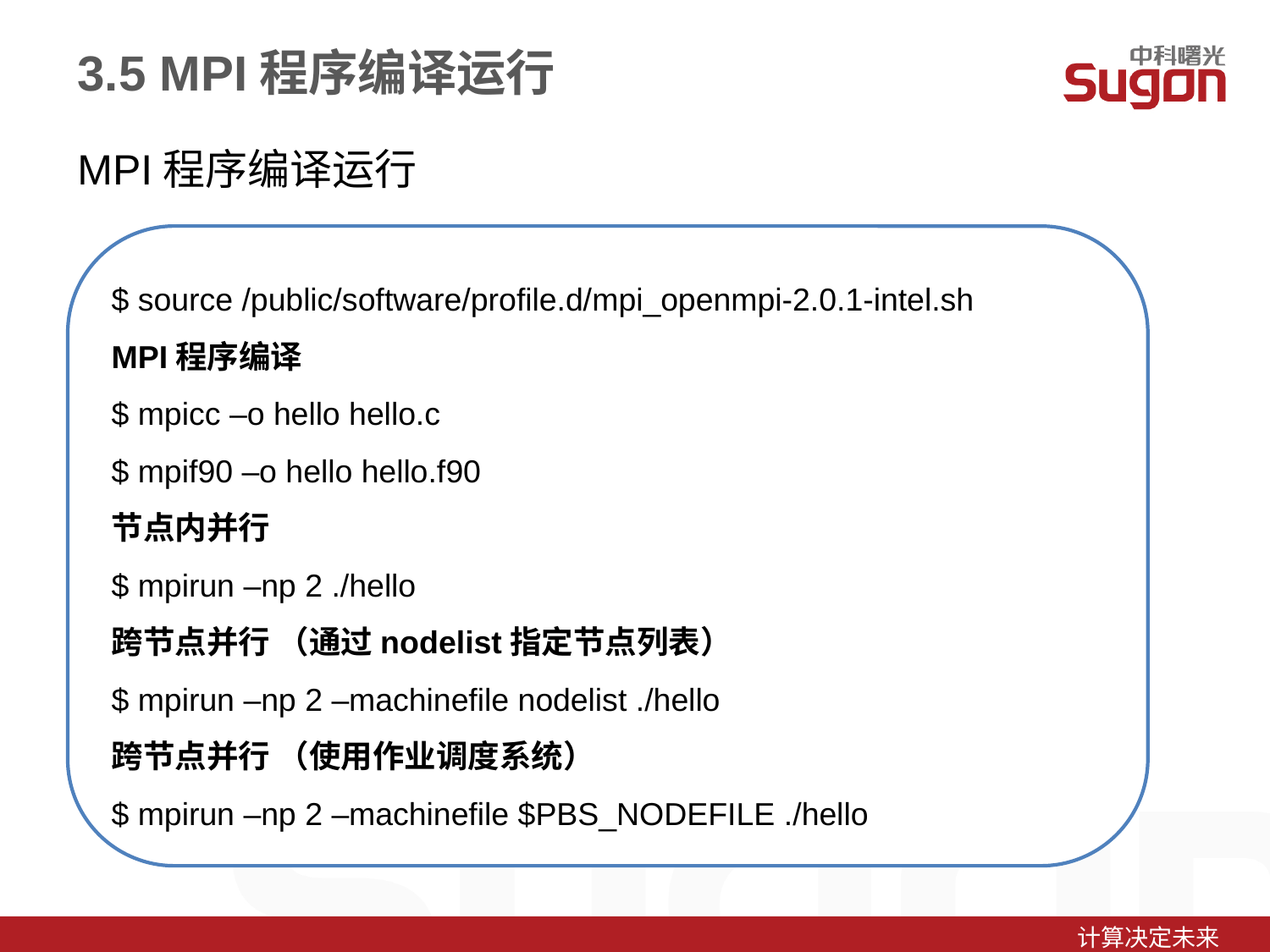

3.5 MPI程序编译运行
MPI程序编译运行
$ source /public/software/profile.d/mpi_openmpi-2.0.1-intel.sh
MPI程序编译
$ mpicc –o hello hello.c
$ mpif90 –o hello hello.f90
节点内并行
$ mpirun –np 2 ./hello
跨节点并行 （通过nodelist指定节点列表）
$ mpirun –np 2 –machinefile nodelist ./hello
跨节点并行 （使用作业调度系统）
$ mpirun –np 2 –machinefile $PBS_NODEFILE ./hello